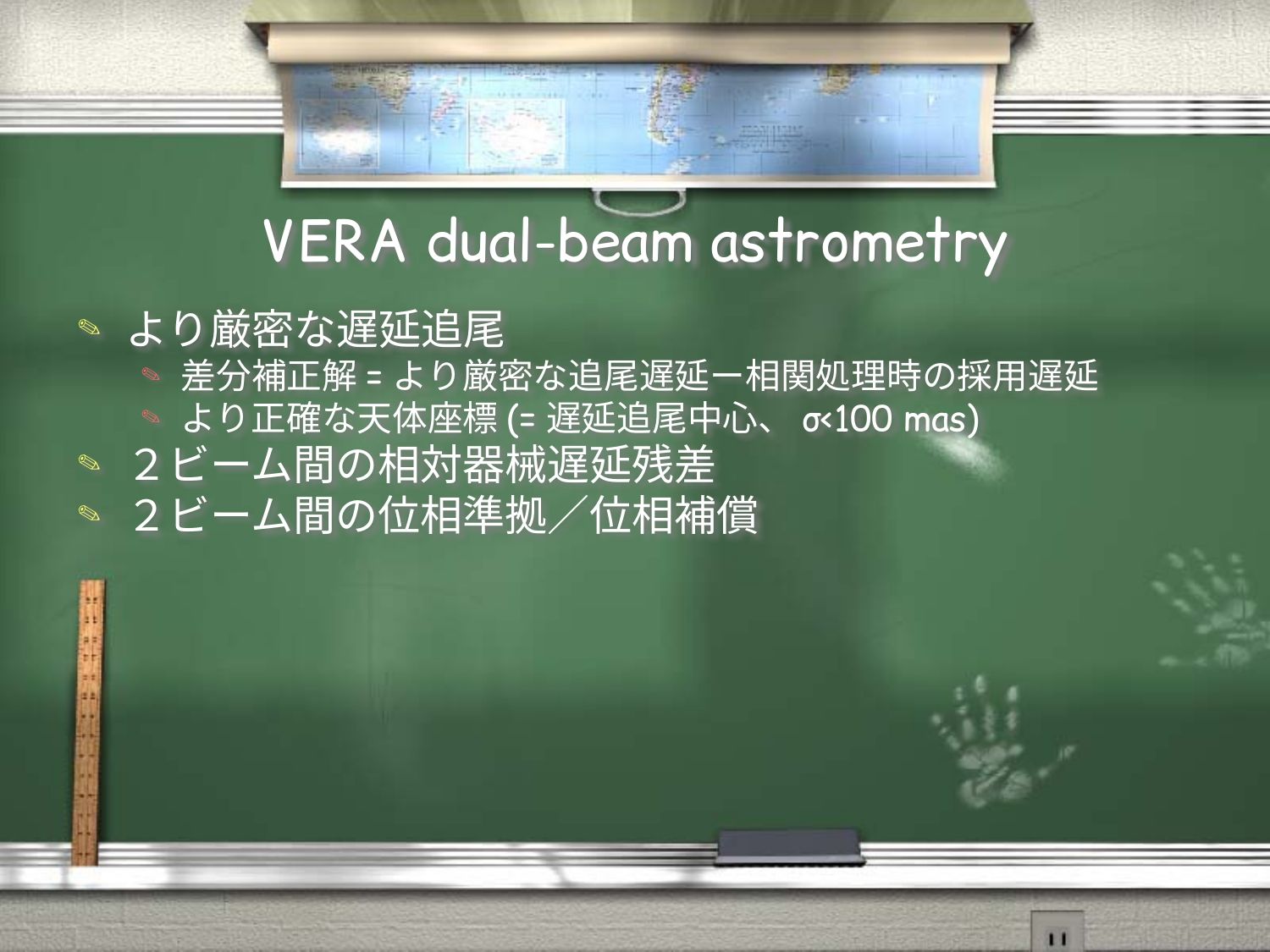

# VERA dual-beam astrometry
より厳密な遅延追尾
差分補正解=より厳密な追尾遅延ー相関処理時の採用遅延
より正確な天体座標(=遅延追尾中心、σ<100 mas)
２ビーム間の相対器械遅延残差
２ビーム間の位相準拠／位相補償